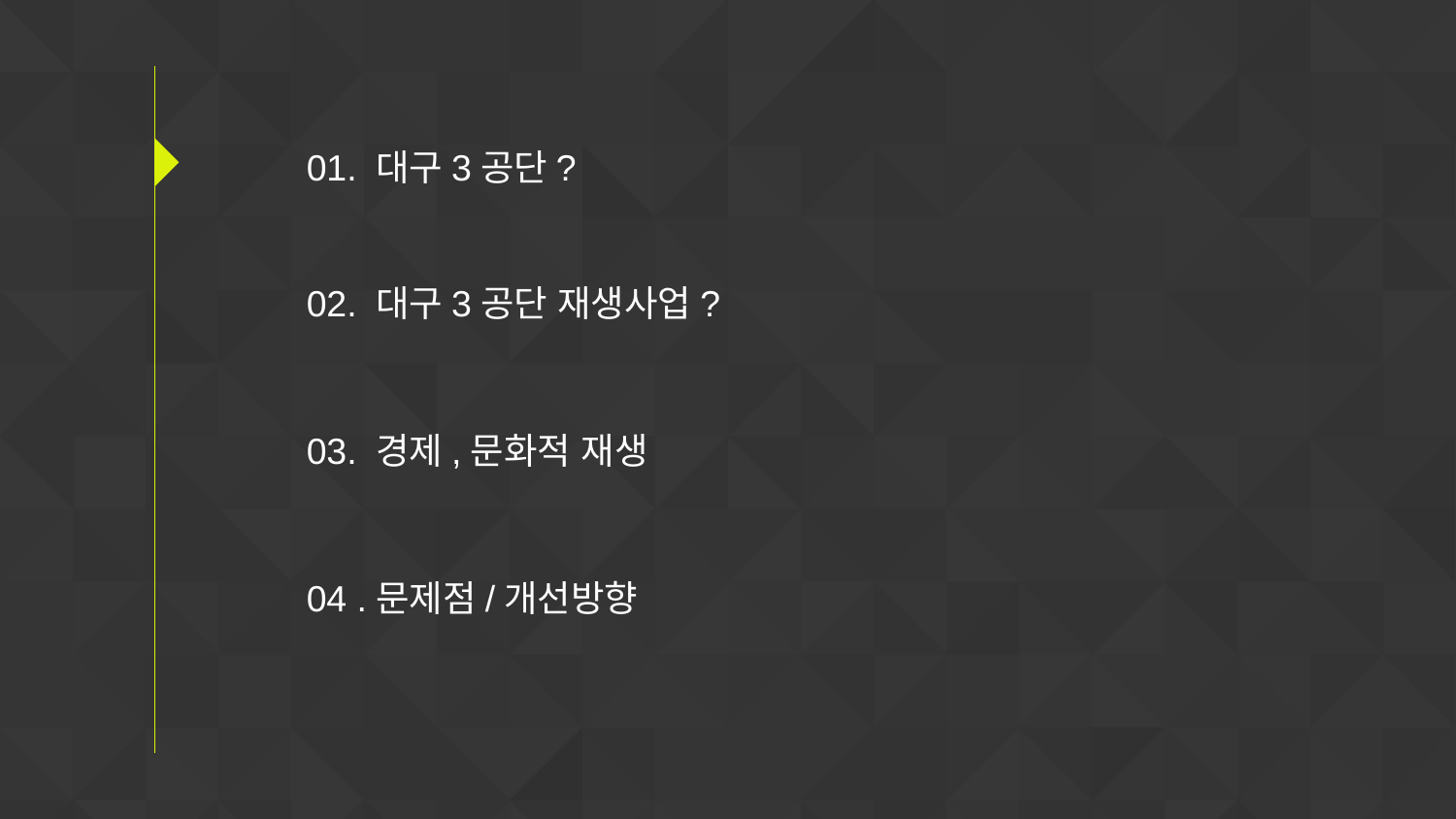

01. 대구3공단?

02. 대구3공단 재생사업?
03. 경제,문화적 재생
04 .문제점/개선방향